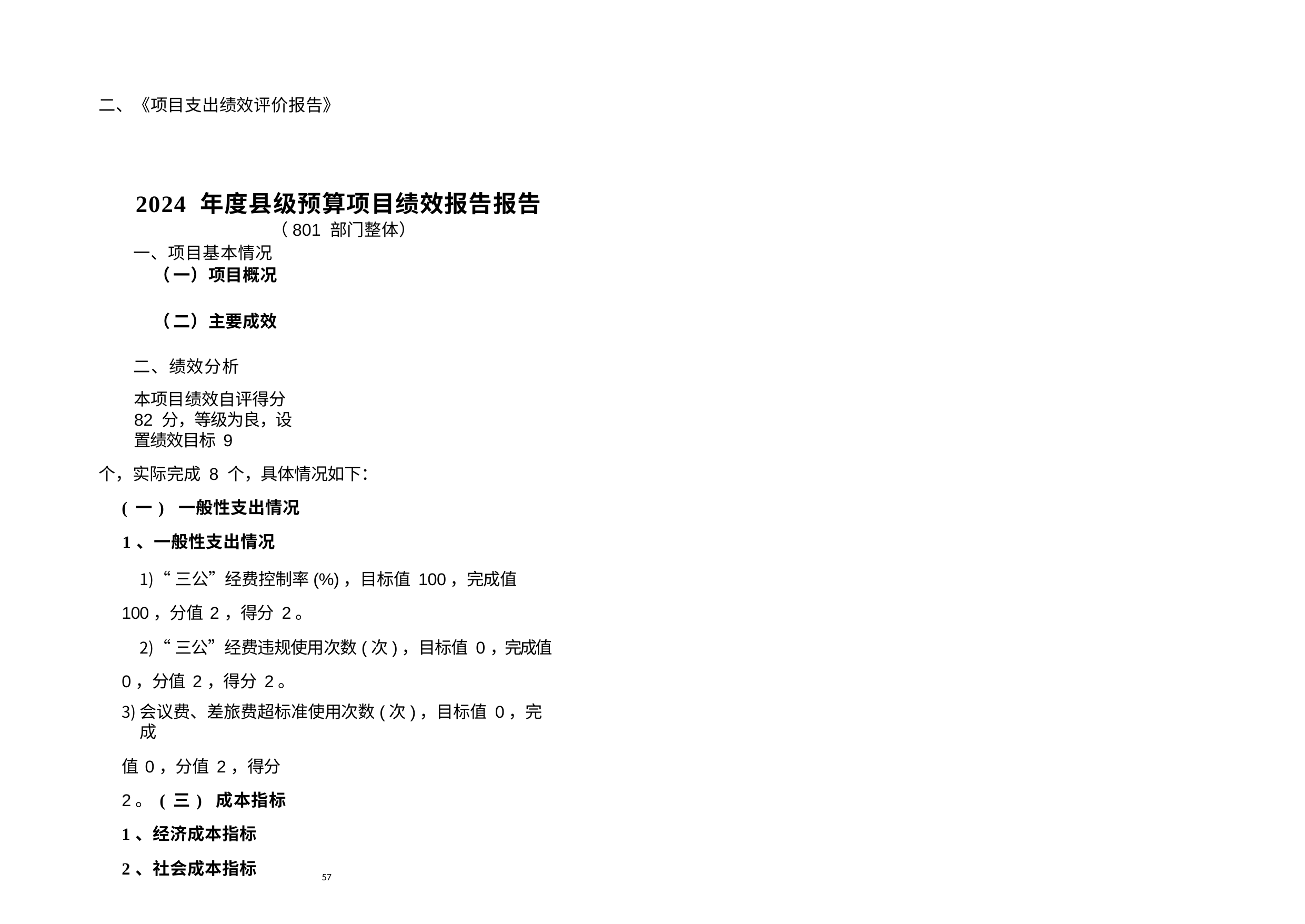

二、《项目支出绩效评价报告》
2024 年度县级预算项目绩效报告报告
（801 部门整体）
一、项目基本情况
（ 一）项目概况
（ 二）主要成效
二、绩效分析
本项目绩效自评得分 82 分，等级为良，设置绩效目标 9
个，实际完成 8 个，具体情况如下： (一) 一般性支出情况
1、一般性支出情况
“三公”经费控制率(%)，目标值 100，完成值 100，分值 2，得分 2。
“三公”经费违规使用次数(次)，目标值 0，完成值 0，分值 2，得分 2。
会议费、差旅费超标准使用次数(次)，目标值 0，完成
值 0，分值 2，得分 2。 (三) 成本指标
1、经济成本指标
2、社会成本指标
57